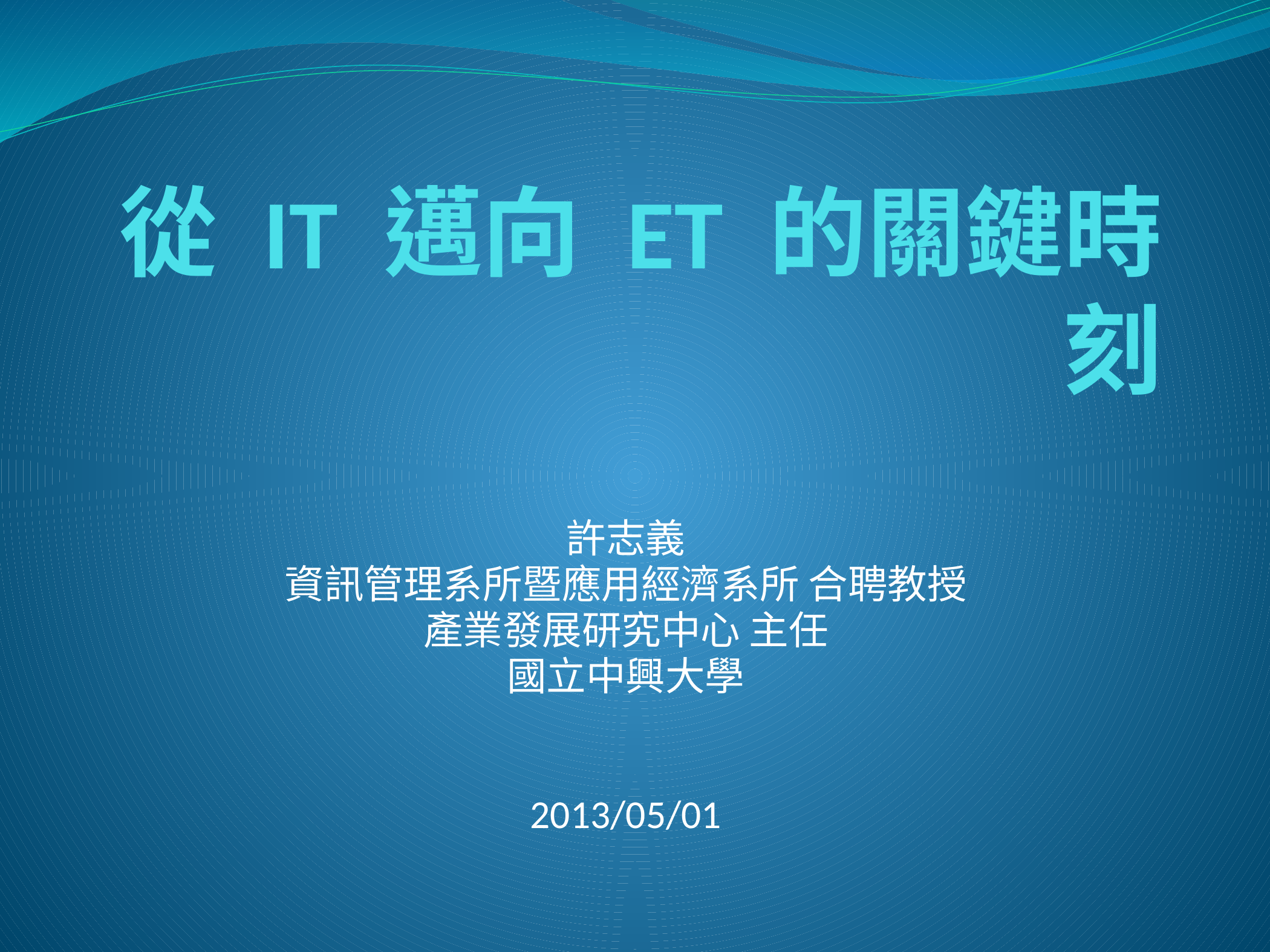

# 從 IT 邁向 ET 的關鍵時刻
許志義
資訊管理系所暨應用經濟系所 合聘教授
產業發展研究中心 主任
國立中興大學

2013/05/01